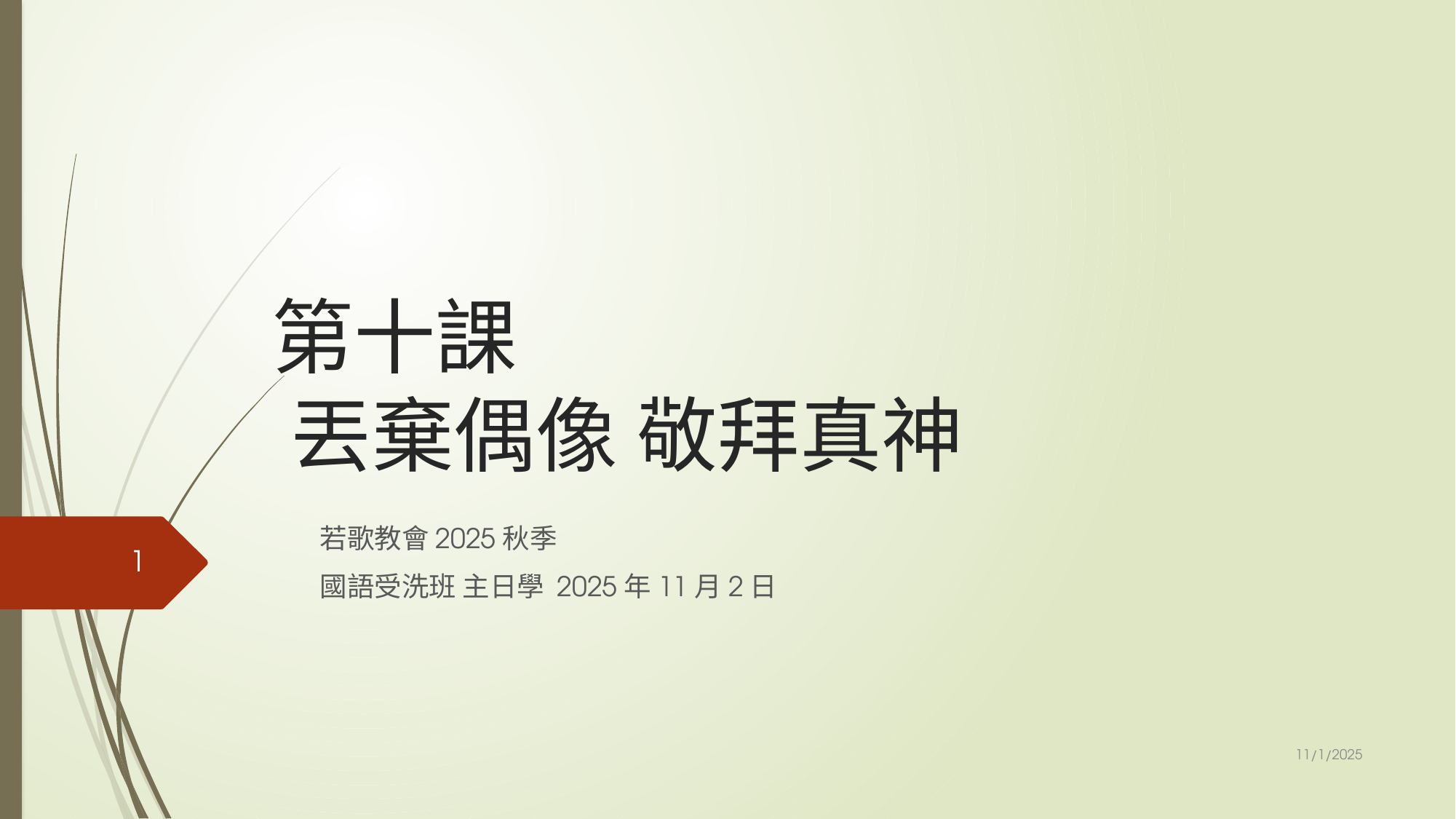

# 第十課 丟棄偶像 敬拜真神
若歌教會2025秋季
國語受洗班 主日學 2025年11月2日
1
11/1/2025